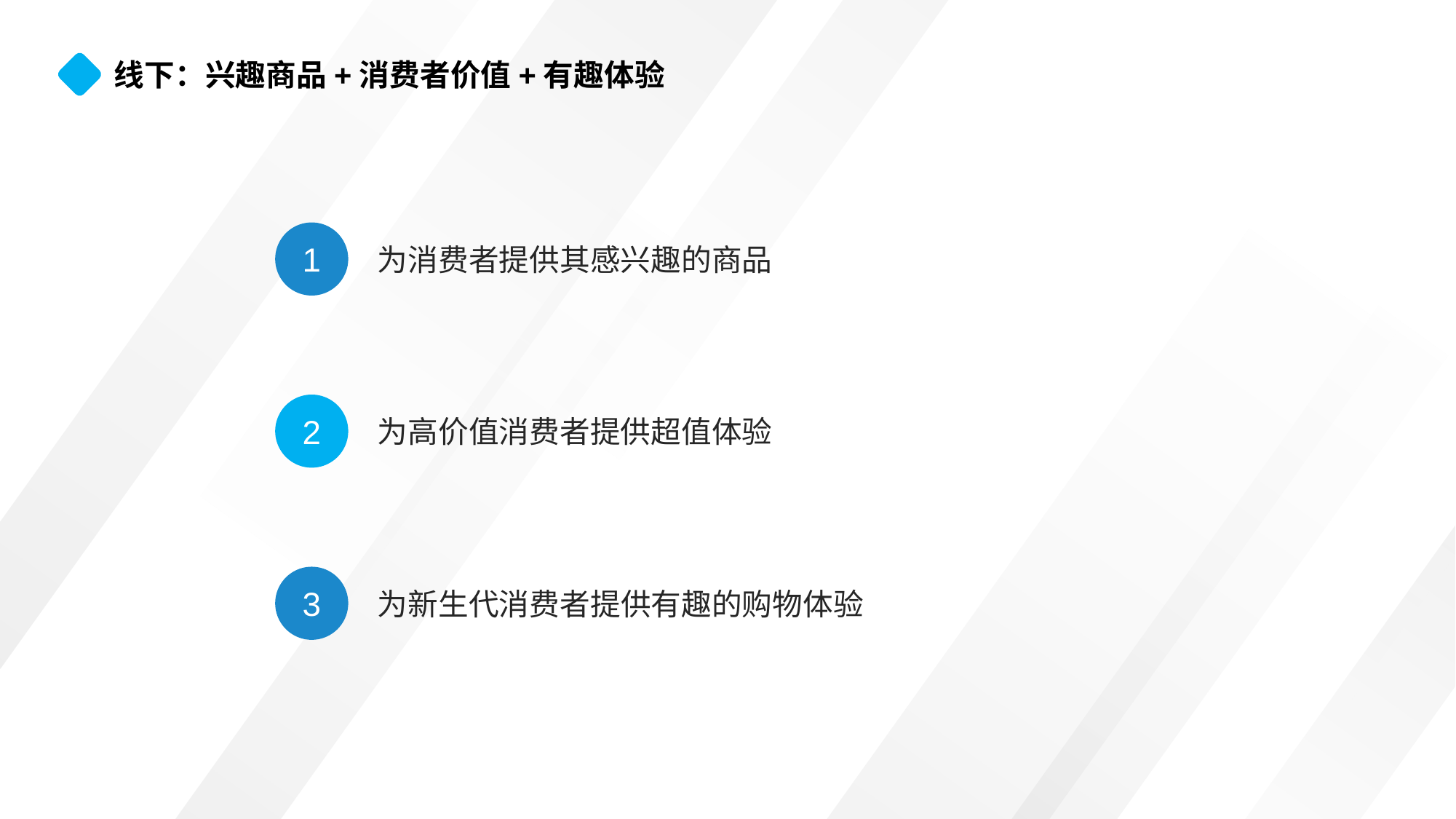

线下：兴趣商品+消费者价值+有趣体验

1
为消费者提供其感兴趣的商品
2
为高价值消费者提供超值体验
3
为新生代消费者提供有趣的购物体验